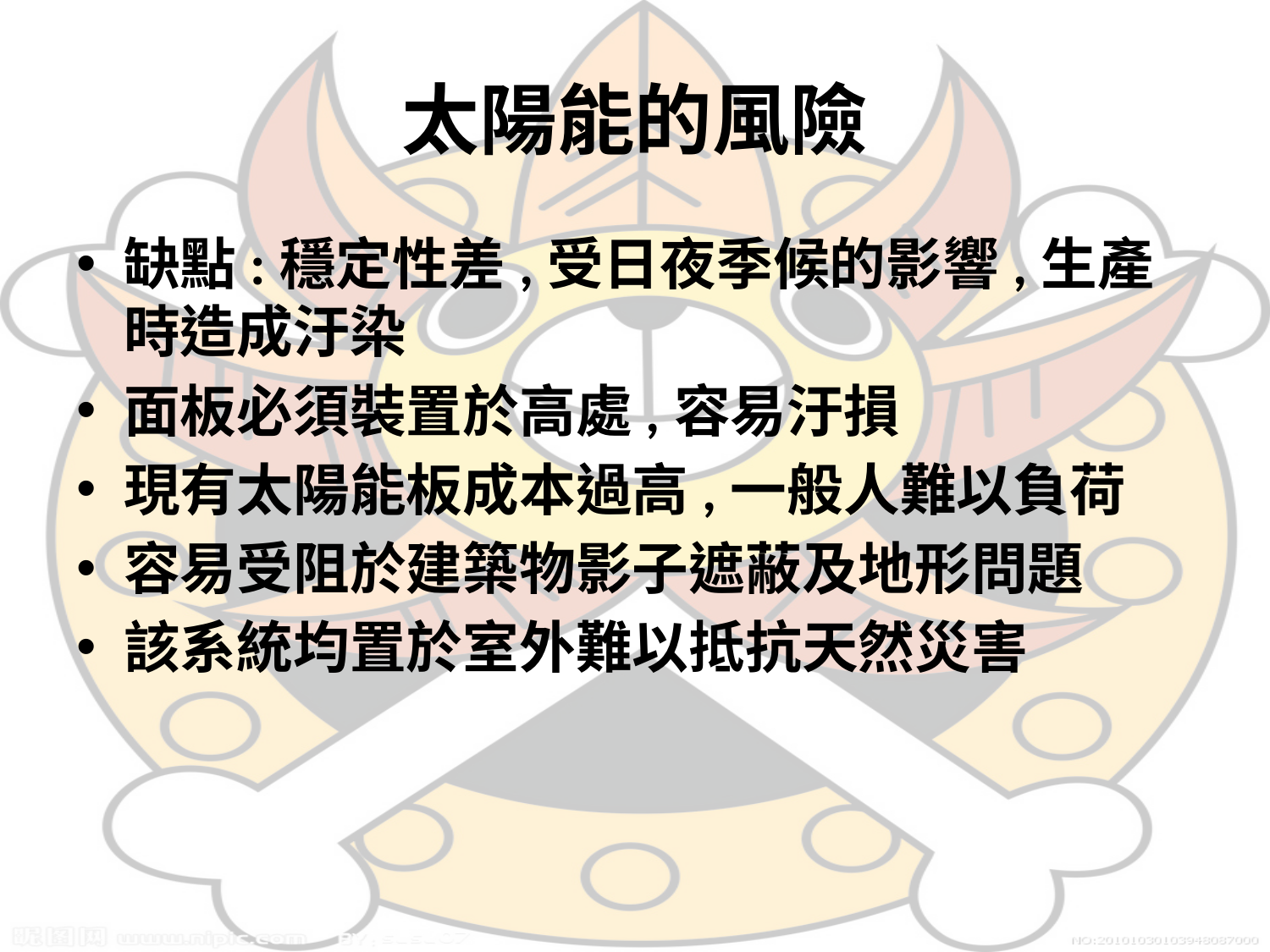

# 太陽能的風險
缺點:穩定性差,受日夜季候的影響,生產時造成汙染
面板必須裝置於高處,容易汙損
現有太陽能板成本過高,一般人難以負荷
容易受阻於建築物影子遮蔽及地形問題
該系統均置於室外難以抵抗天然災害